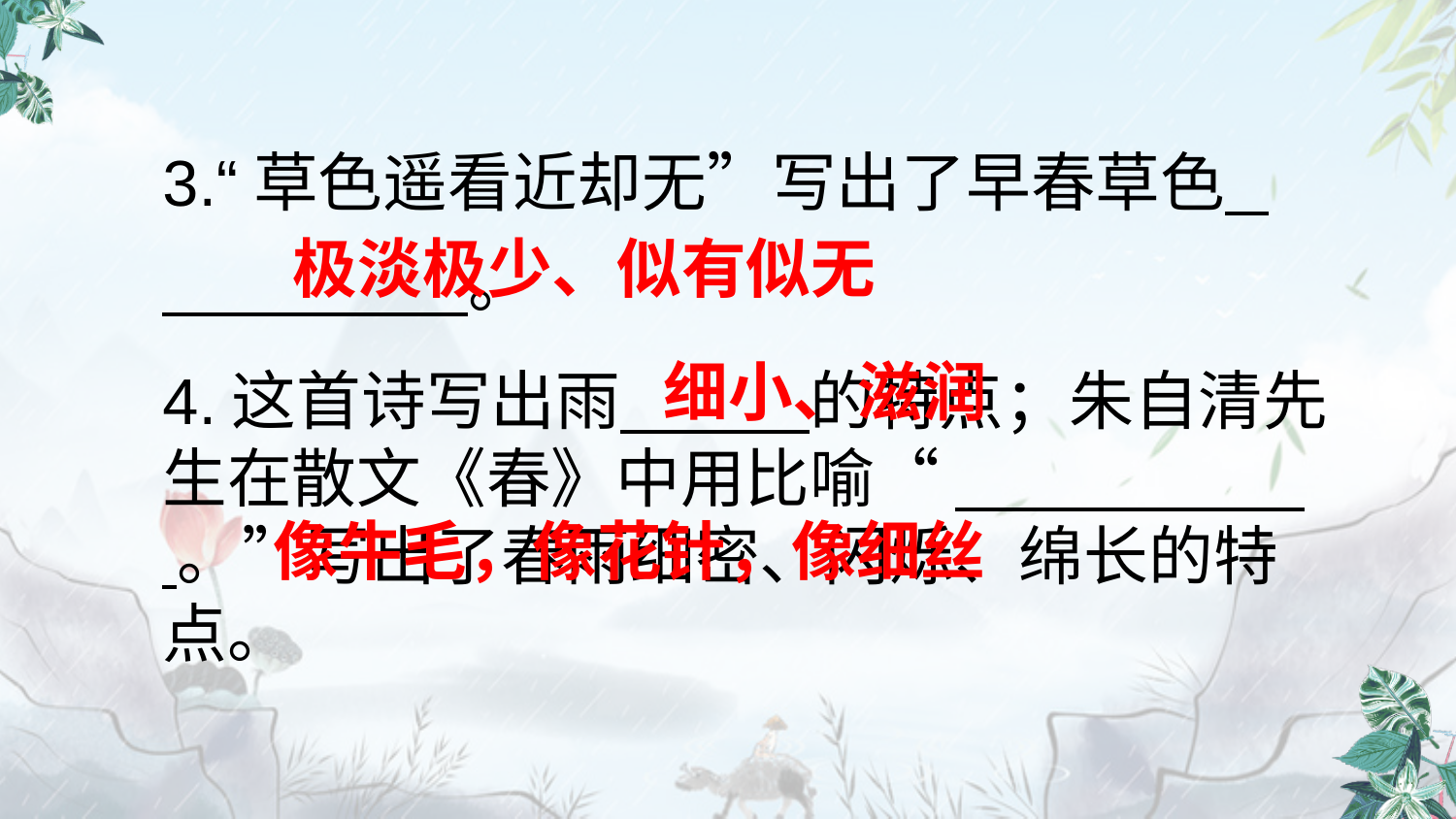

3.“草色遥看近却无”写出了早春草色                         。
极淡极少、似有似无
细小、滋润
4.这首诗写出雨             的特点；朱自清先生在散文《春》中用比喻“                           。”写出了春雨细密、闪烁、绵长的特点。
像牛毛，像花针，像细丝